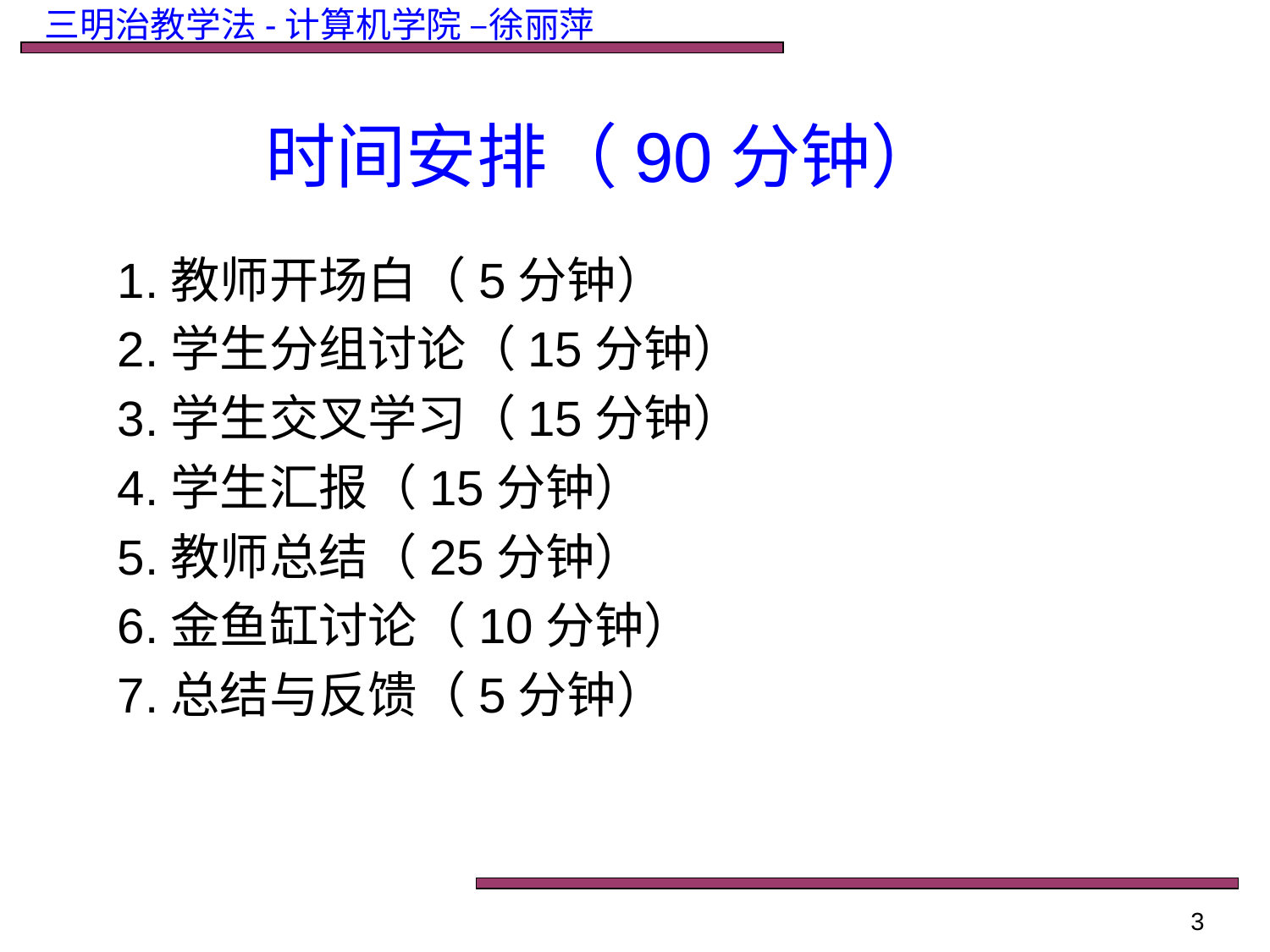

时间安排（90分钟）

1.教师开场白（5分钟）
2.学生分组讨论（15分钟）
3.学生交叉学习（15分钟）
4.学生汇报（15分钟）
5.教师总结（25分钟）
6.金鱼缸讨论（10分钟）
7.总结与反馈（5分钟）

3